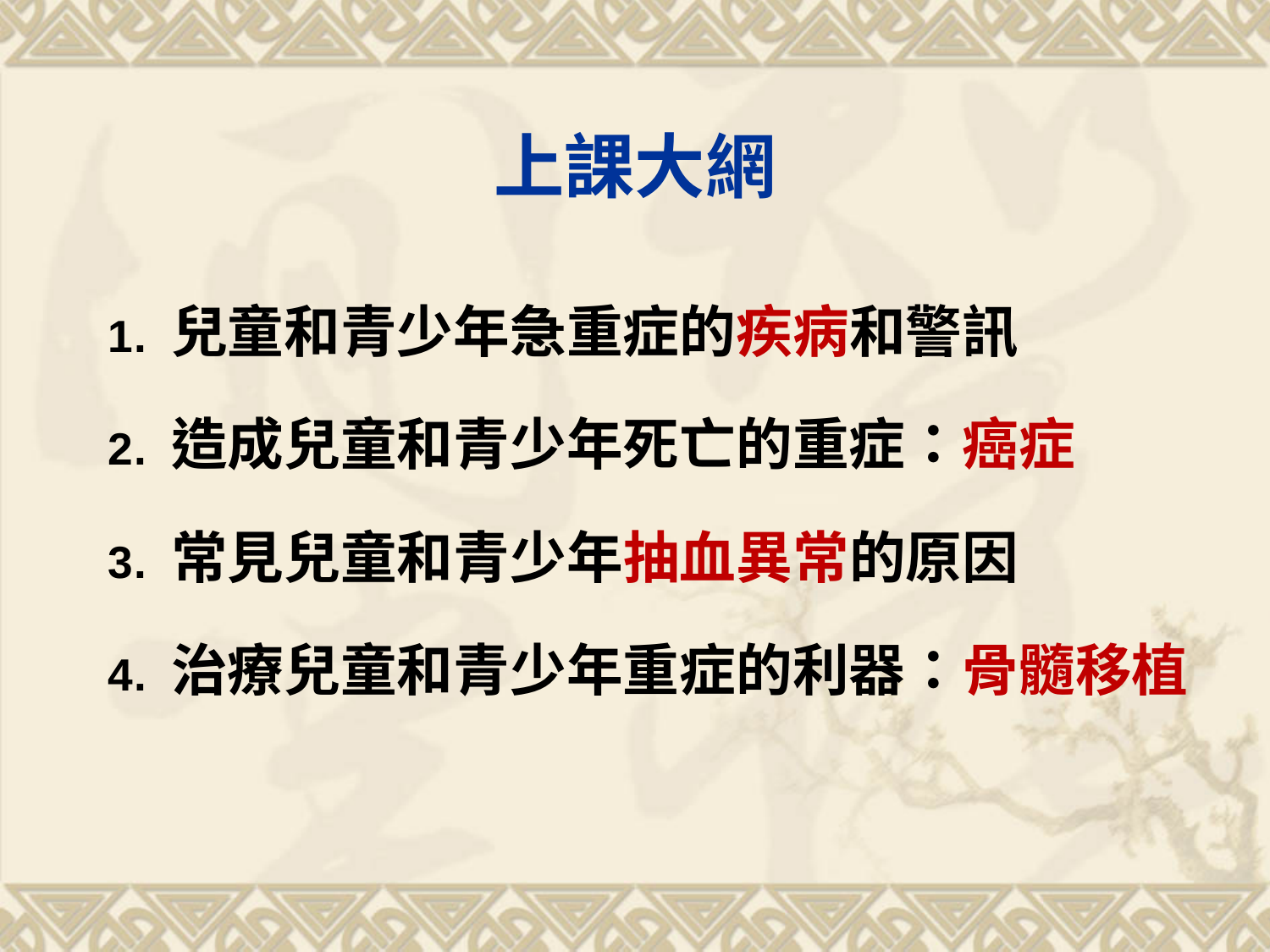

# 上課大網
兒童和青少年急重症的疾病和警訊
造成兒童和青少年死亡的重症：癌症
常見兒童和青少年抽血異常的原因
治療兒童和青少年重症的利器：骨髓移植